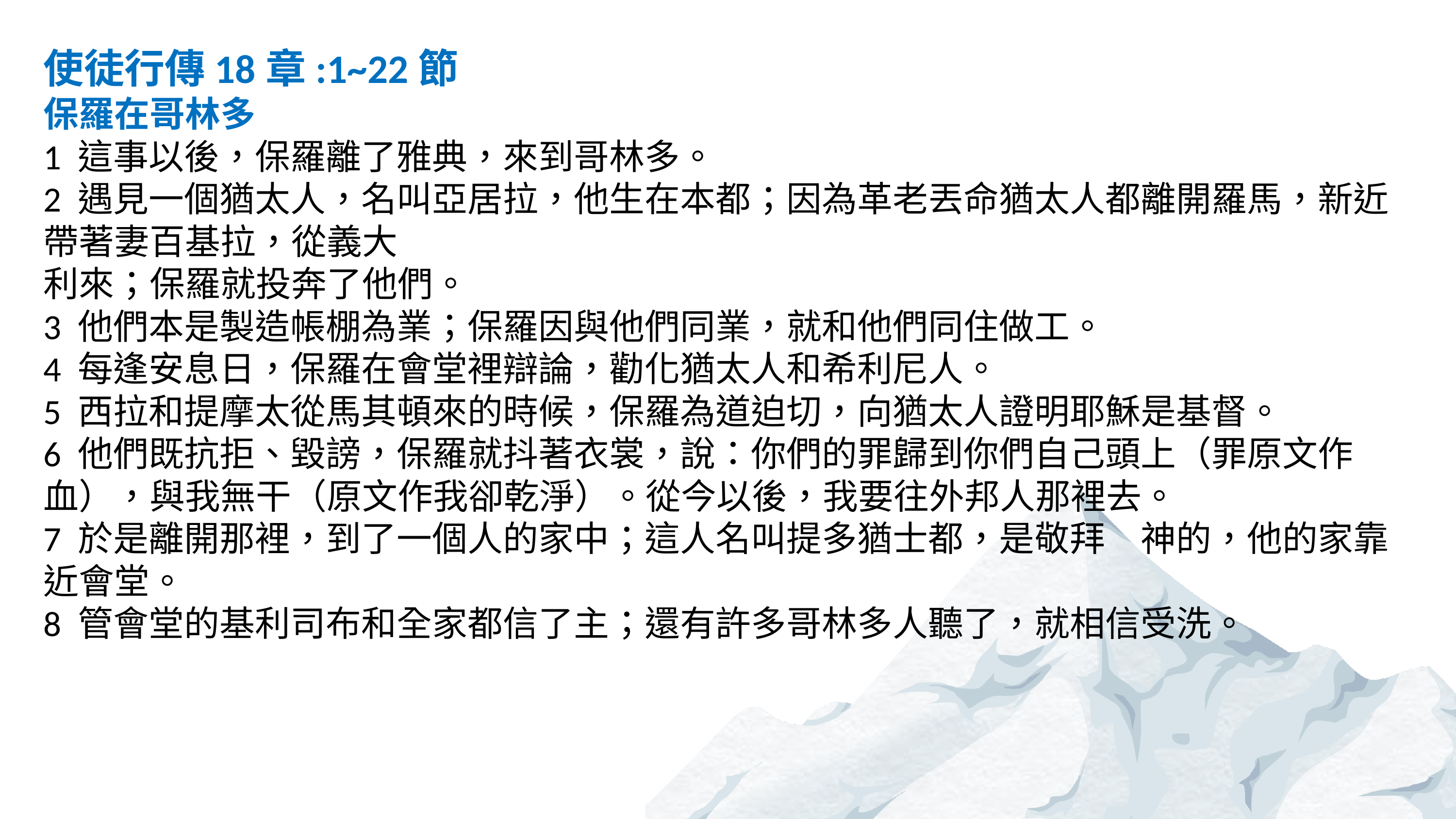

使徒行傳18章:1~22節
保羅在哥林多
1 這事以後，保羅離了雅典，來到哥林多。
2 遇見一個猶太人，名叫亞居拉，他生在本都；因為革老丟命猶太人都離開羅馬，新近帶著妻百基拉，從義大
利來；保羅就投奔了他們。
3 他們本是製造帳棚為業；保羅因與他們同業，就和他們同住做工。
4 每逢安息日，保羅在會堂裡辯論，勸化猶太人和希利尼人。
5 西拉和提摩太從馬其頓來的時候，保羅為道迫切，向猶太人證明耶穌是基督。
6 他們既抗拒、毀謗，保羅就抖著衣裳，說：你們的罪歸到你們自己頭上（罪原文作血），與我無干（原文作我卻乾淨）。從今以後，我要往外邦人那裡去。
7 於是離開那裡，到了一個人的家中；這人名叫提多猶士都，是敬拜　神的，他的家靠近會堂。
8 管會堂的基利司布和全家都信了主；還有許多哥林多人聽了，就相信受洗。